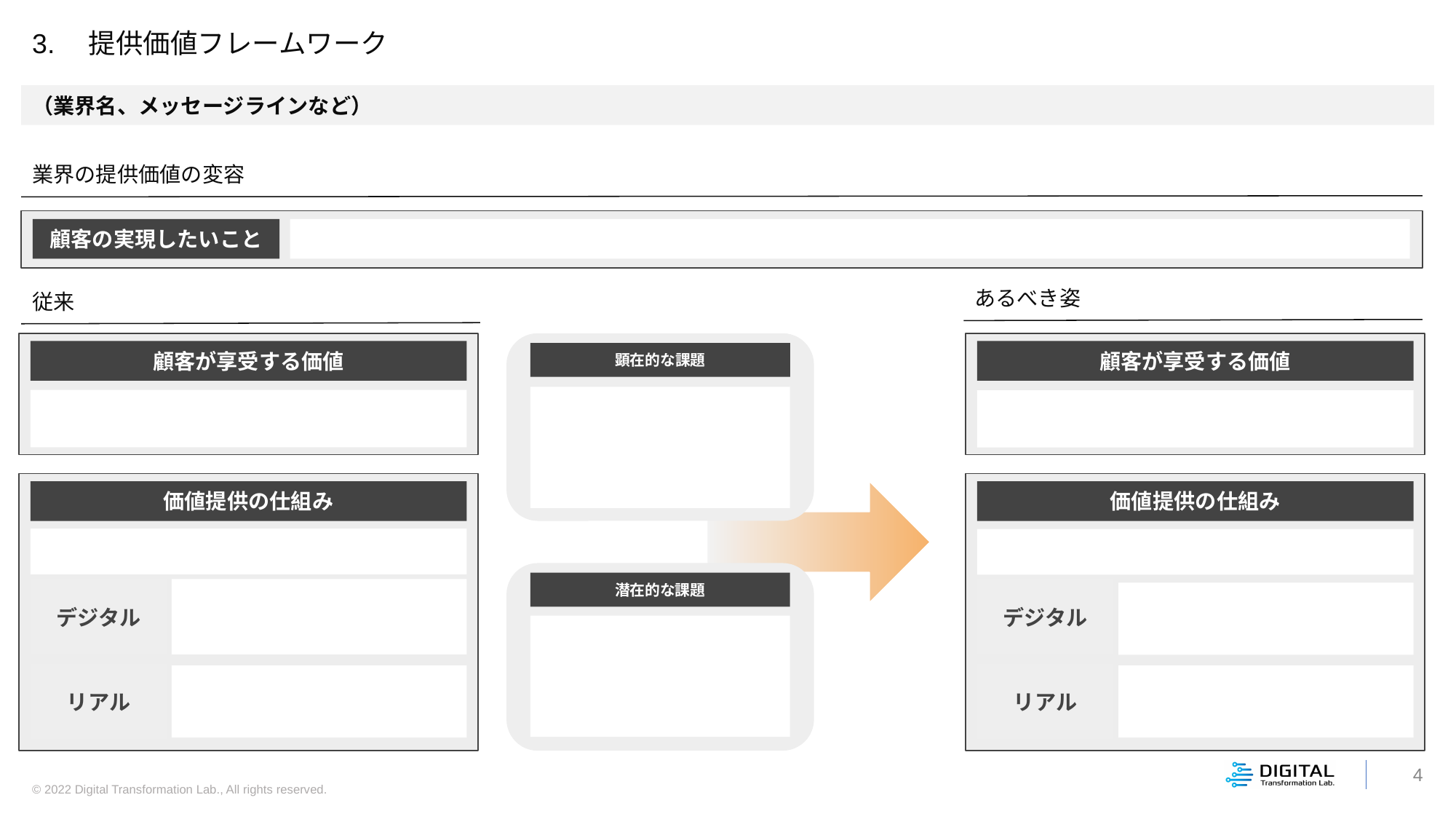

3.　提供価値フレームワーク
（業界名、メッセージラインなど）
業界の提供価値の変容

顧客の実現したいこと

あるべき姿
従来

顧客が享受する価値
顧客が享受する価値
顕在的な課題

価値提供の仕組み
価値提供の仕組み

潜在的な課題

デジタル
デジタル

リアル
リアル

4